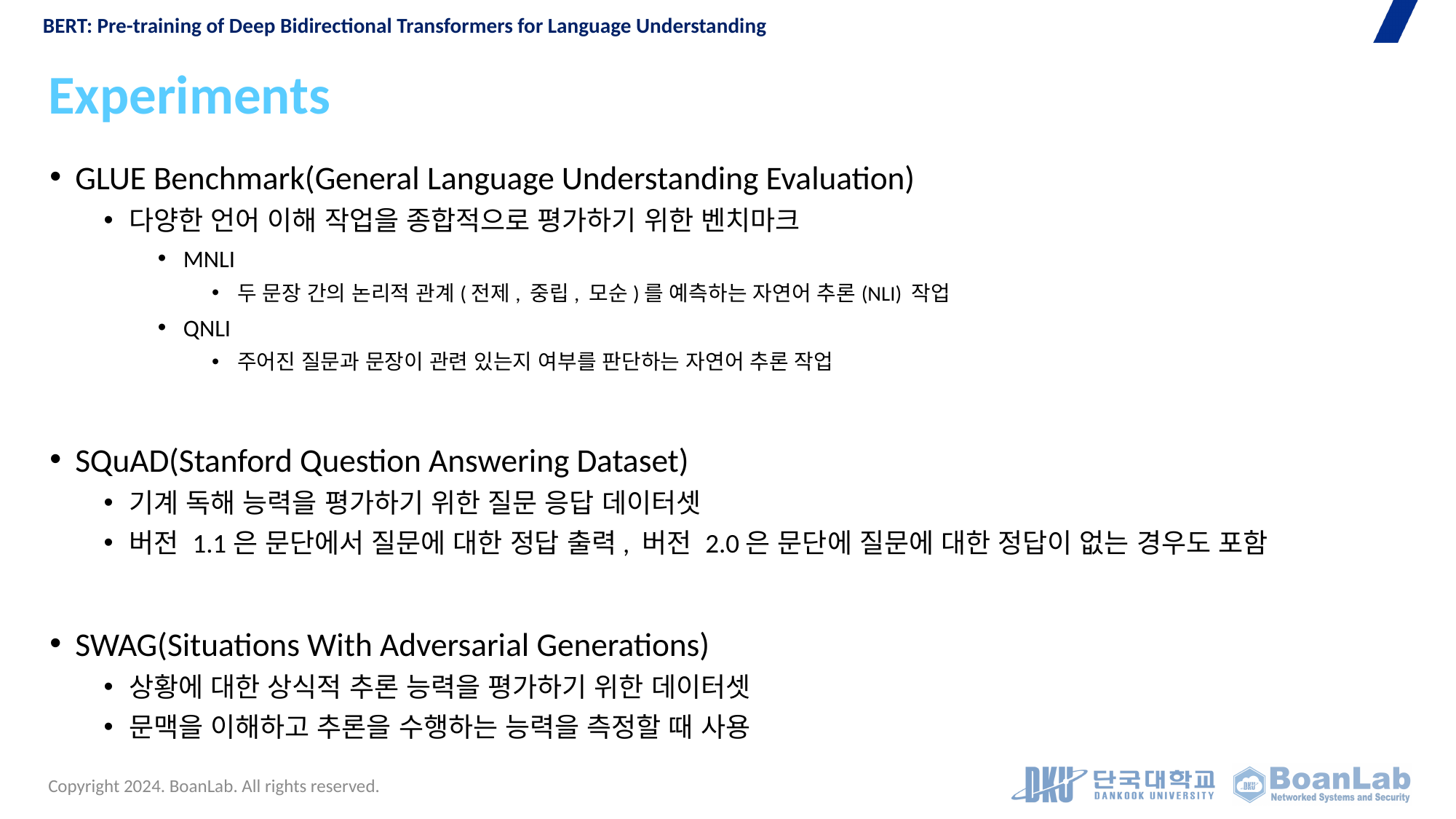

BERT: Pre-training of Deep Bidirectional Transformers for Language Understanding​
# Experiments
GLUE Benchmark(General Language Understanding Evaluation)
다양한 언어 이해 작업을 종합적으로 평가하기 위한 벤치마크
MNLI
두 문장 간의 논리적 관계(전제, 중립, 모순)를 예측하는 자연어 추론(NLI) 작업
QNLI
주어진 질문과 문장이 관련 있는지 여부를 판단하는 자연어 추론 작업

SQuAD(Stanford Question Answering Dataset)
기계 독해 능력을 평가하기 위한 질문 응답 데이터셋
버전 1.1은 문단에서 질문에 대한 정답 출력, 버전 2.0은 문단에 질문에 대한 정답이 없는 경우도 포함

SWAG(Situations With Adversarial Generations)
상황에 대한 상식적 추론 능력을 평가하기 위한 데이터셋
문맥을 이해하고 추론을 수행하는 능력을 측정할 때 사용
Copyright 2024. BoanLab. All rights reserved.